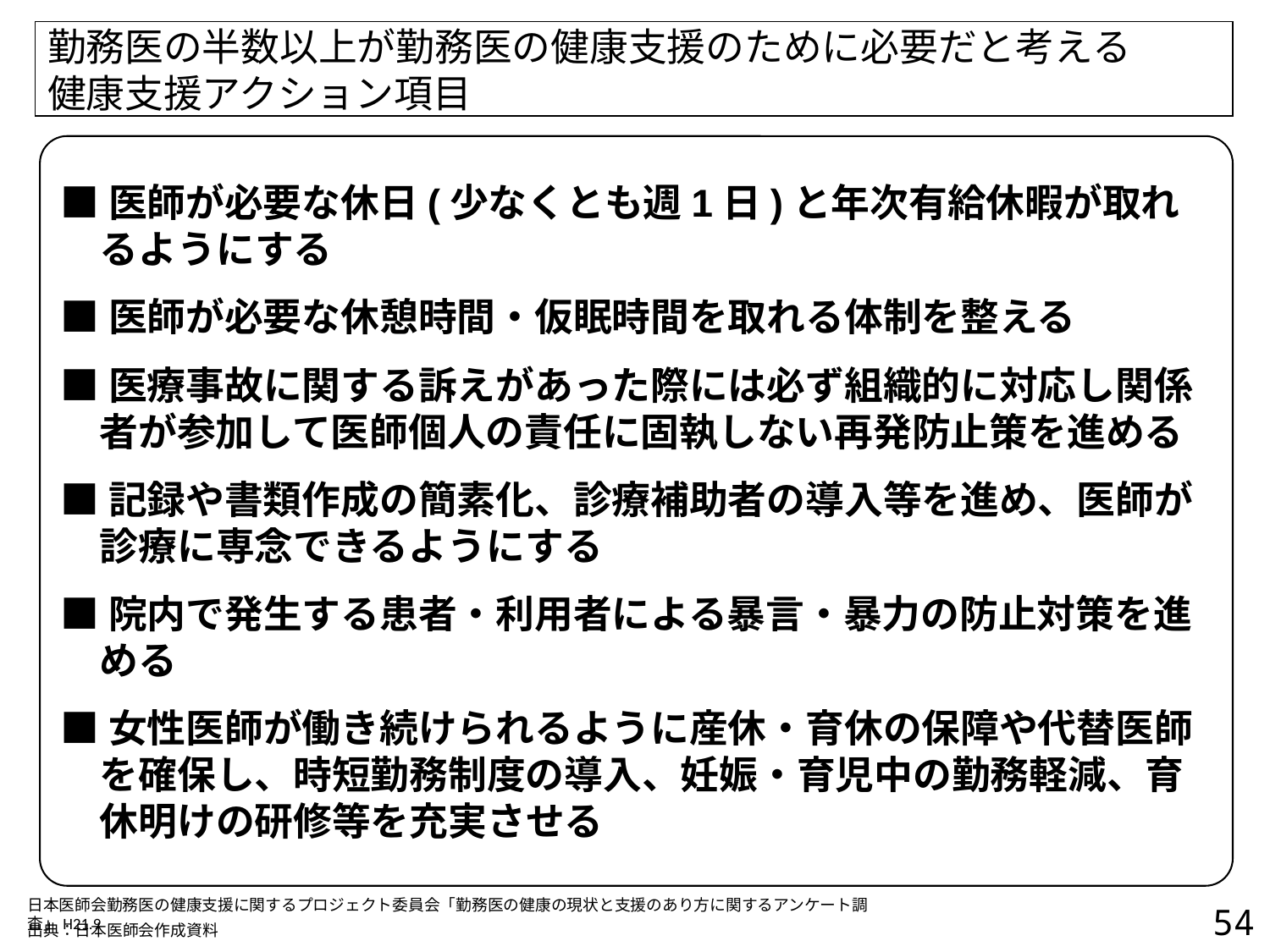

勤務医の半数以上が勤務医の健康支援のために必要だと考える
健康支援アクション項目
■医師が必要な休日(少なくとも週1日)と年次有給休暇が取れるようにする
■医師が必要な休憩時間・仮眠時間を取れる体制を整える
■医療事故に関する訴えがあった際には必ず組織的に対応し関係者が参加して医師個人の責任に固執しない再発防止策を進める
■記録や書類作成の簡素化、診療補助者の導入等を進め、医師が診療に専念できるようにする
■院内で発生する患者・利用者による暴言・暴力の防止対策を進める
■女性医師が働き続けられるように産休・育休の保障や代替医師を確保し、時短勤務制度の導入、妊娠・育児中の勤務軽減、育休明けの研修等を充実させる
日本医師会勤務医の健康支援に関するプロジェクト委員会「勤務医の健康の現状と支援のあり方に関するアンケート調査」H21.9
54
出典：日本医師会作成資料